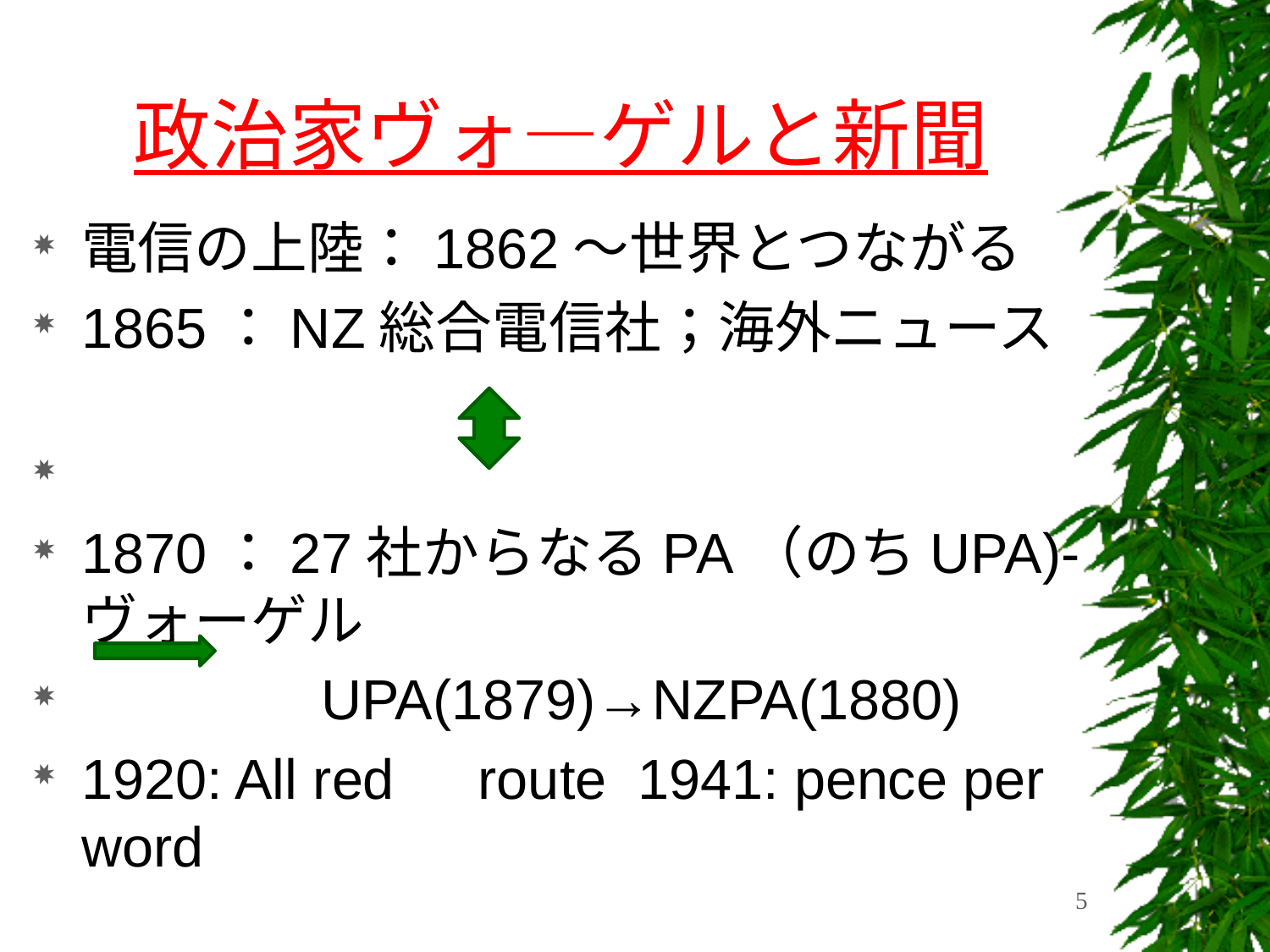

# 政治家ヴォ―ゲルと新聞
電信の上陸：1862～世界とつながる
1865：NZ総合電信社；海外ニュース

1870：27社からなるPA（のちUPA)-ヴォーゲル
　　　　UPA(1879)→NZPA(1880)
1920: All red　route  1941: pence per word

5